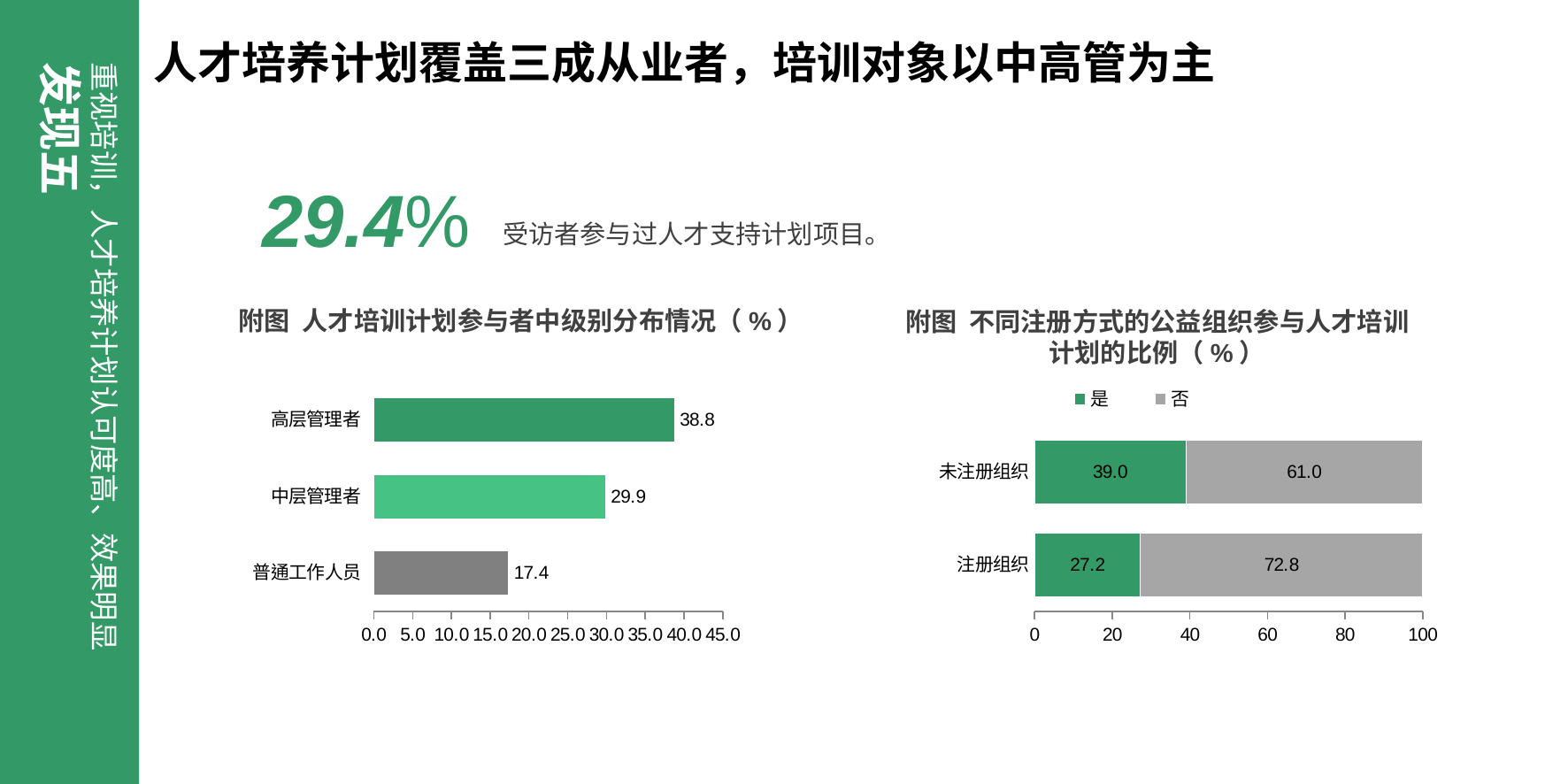

# 人才培养计划覆盖三成从业者，培训对象以中高管为主
重视培训，人才培养计划认可度高、效果明显发现五
29.4%
受访者参与过人才支持计划项目。
附图  不同注册方式的公益组织参与人才培训
计划的比例（%）
附图  人才培训计划参与者中级别分布情况（%）

### Chart

| Category | 参加过公益人才培养的职位分布 |
|---|---|
|  普通工作人员 | 17.4 |
|  中层管理者 | 29.9 |
|  高层管理者 | 38.800000000000004 |

### Chart

| Category | 是 | 否 |
|---|---|---|
| 注册组织 | 27.228915662650635 | 72.77108433734938 |
| 未注册组织 | 38.983050847457626 | 61.01694915254209 |